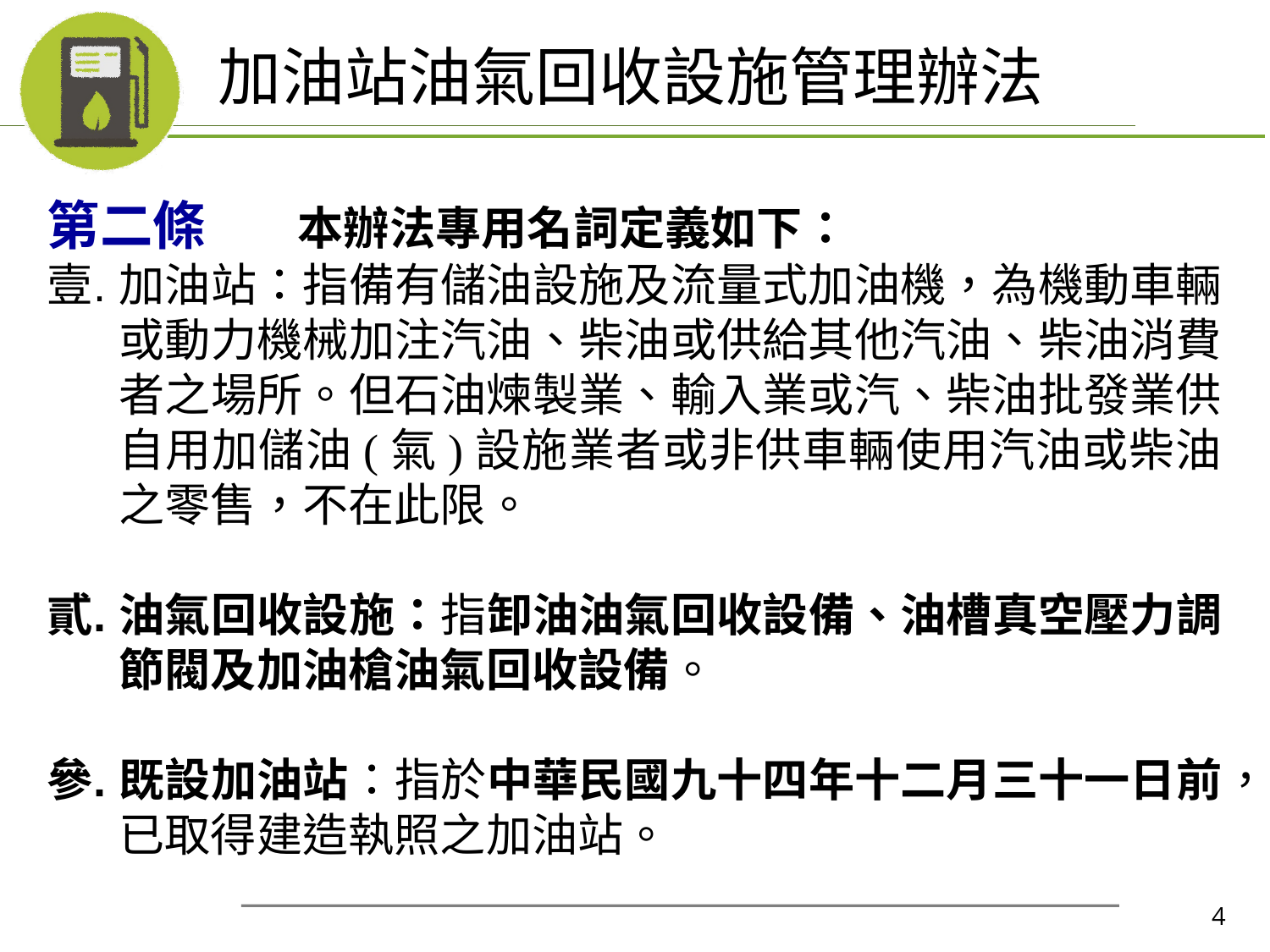

# 加油站油氣回收設施管理辦法
第二條　　本辦法專用名詞定義如下：
加油站：指備有儲油設施及流量式加油機，為機動車輛或動力機械加注汽油、柴油或供給其他汽油、柴油消費者之場所。但石油煉製業、輸入業或汽、柴油批發業供自用加儲油(氣)設施業者或非供車輛使用汽油或柴油之零售，不在此限。

油氣回收設施：指卸油油氣回收設備、油槽真空壓力調節閥及加油槍油氣回收設備。

既設加油站：指於中華民國九十四年十二月三十一日前，已取得建造執照之加油站。

4